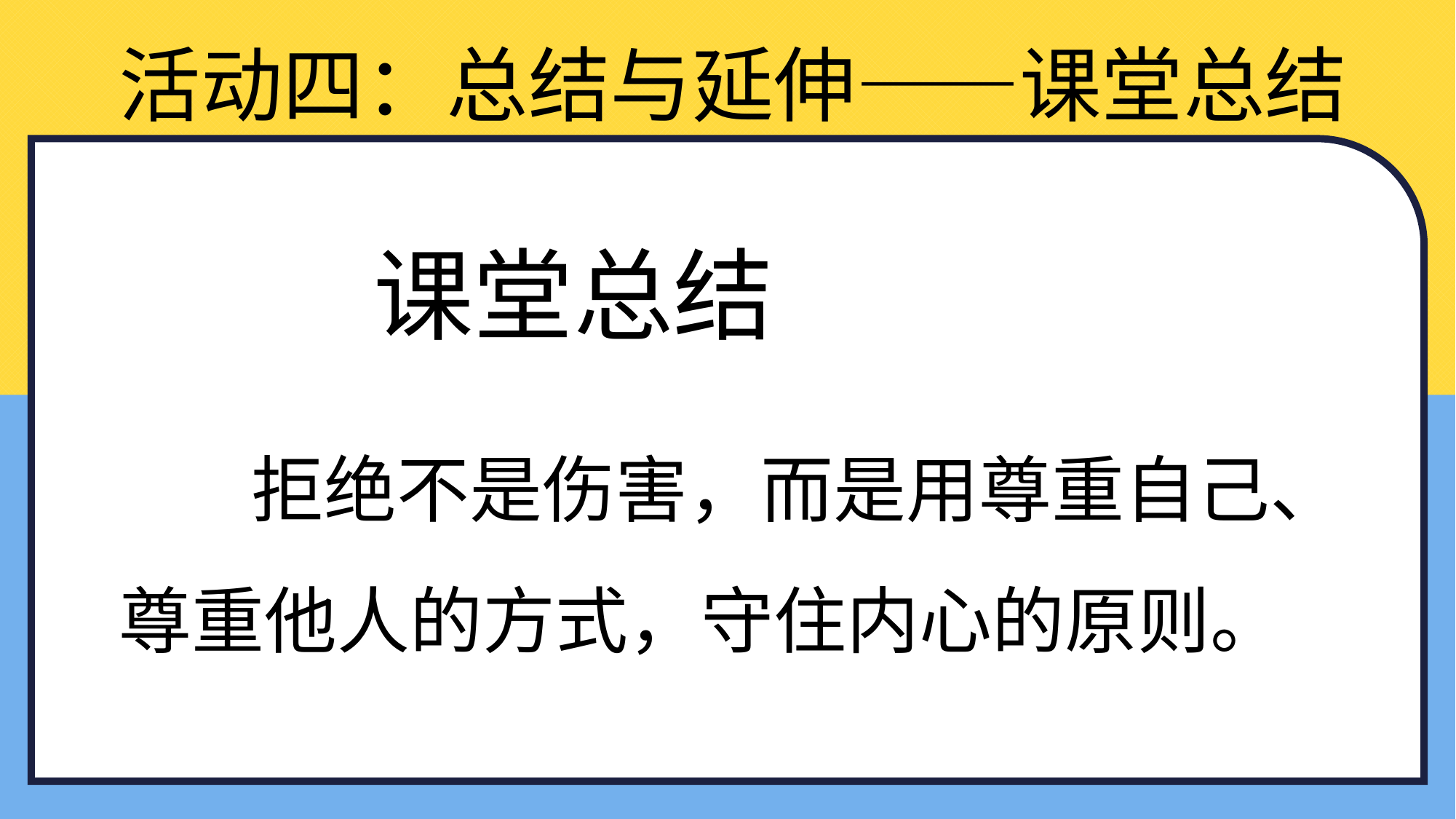

活动四：总结与延伸——课堂总结

       课堂总结

       拒绝不是伤害，而是用尊重自己、尊重他人的方式，守住内心的原则。